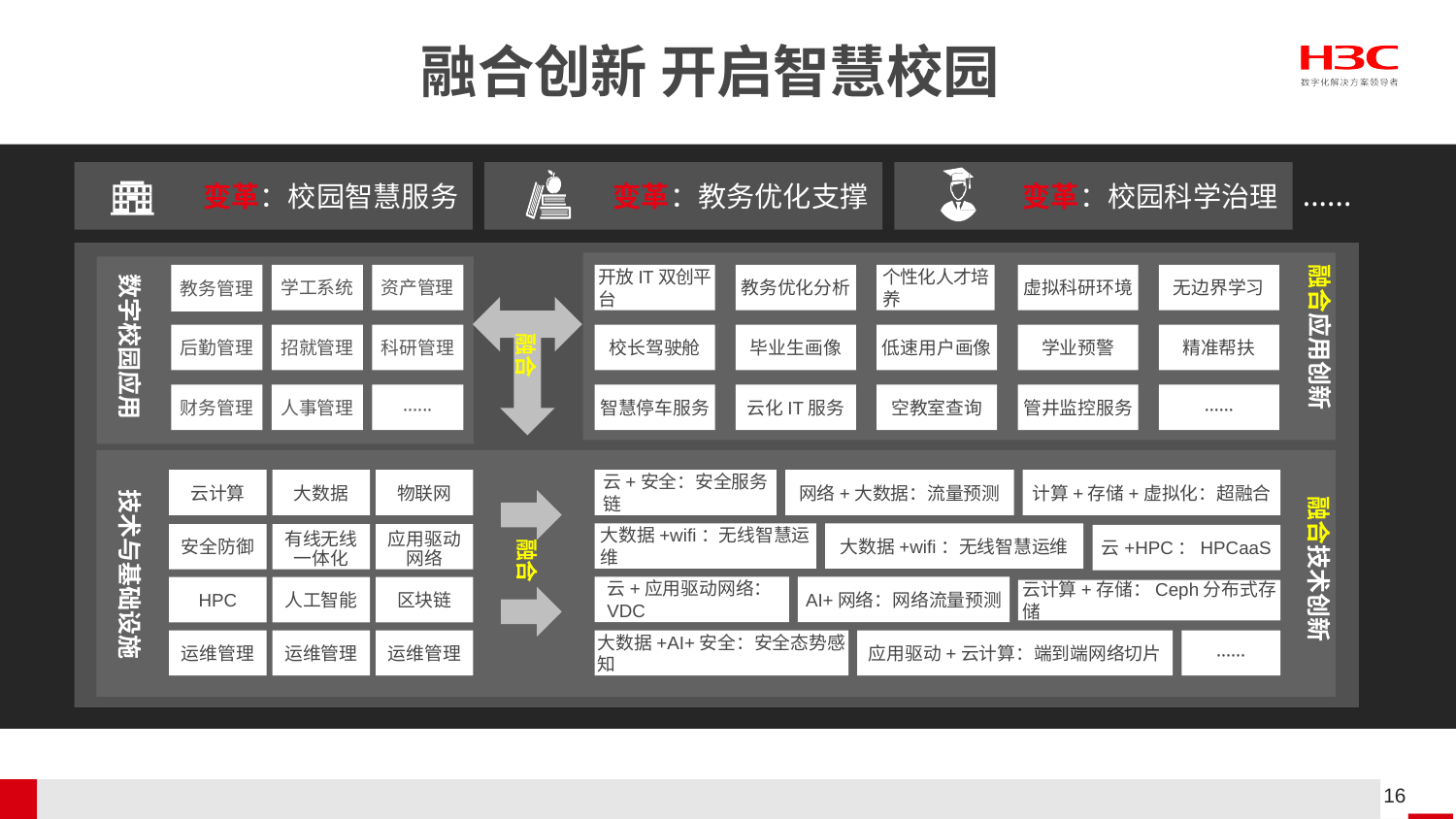

# 融合创新 开启智慧校园

变革：校园智慧服务

变革：教务优化支撑
变革：校园科学治理

‧‧‧‧‧‧

融合应用创新

教务管理
学工系统
资产管理
开放IT双创平台
教务优化分析
个性化人才培养
虚拟科研环境
无边界学习
数字校园应用

融合
后勤管理
招就管理
科研管理
校长驾驶舱
毕业生画像
低速用户画像
学业预警
精准帮扶
财务管理
人事管理
‧‧‧‧‧‧
智慧停车服务
云化IT服务
空教室查询
管井监控服务
‧‧‧‧‧‧

技术与基础设施
云计算
大数据
物联网
云+安全：安全服务链
网络+大数据：流量预测
计算+存储+虚拟化：超融合
融合技术创新

大数据+wifi：无线智慧运维
大数据+wifi：无线智慧运维
安全防御
有线无线
一体化
应用驱动
网络
云+HPC：HPCaaS
融合
云+应用驱动网络：VDC
AI+网络：网络流量预测
HPC
人工智能
区块链
云计算+存储：Ceph分布式存储

运维管理
运维管理
运维管理
大数据+AI+安全：安全态势感知
应用驱动+云计算：端到端网络切片
‧‧‧‧‧‧